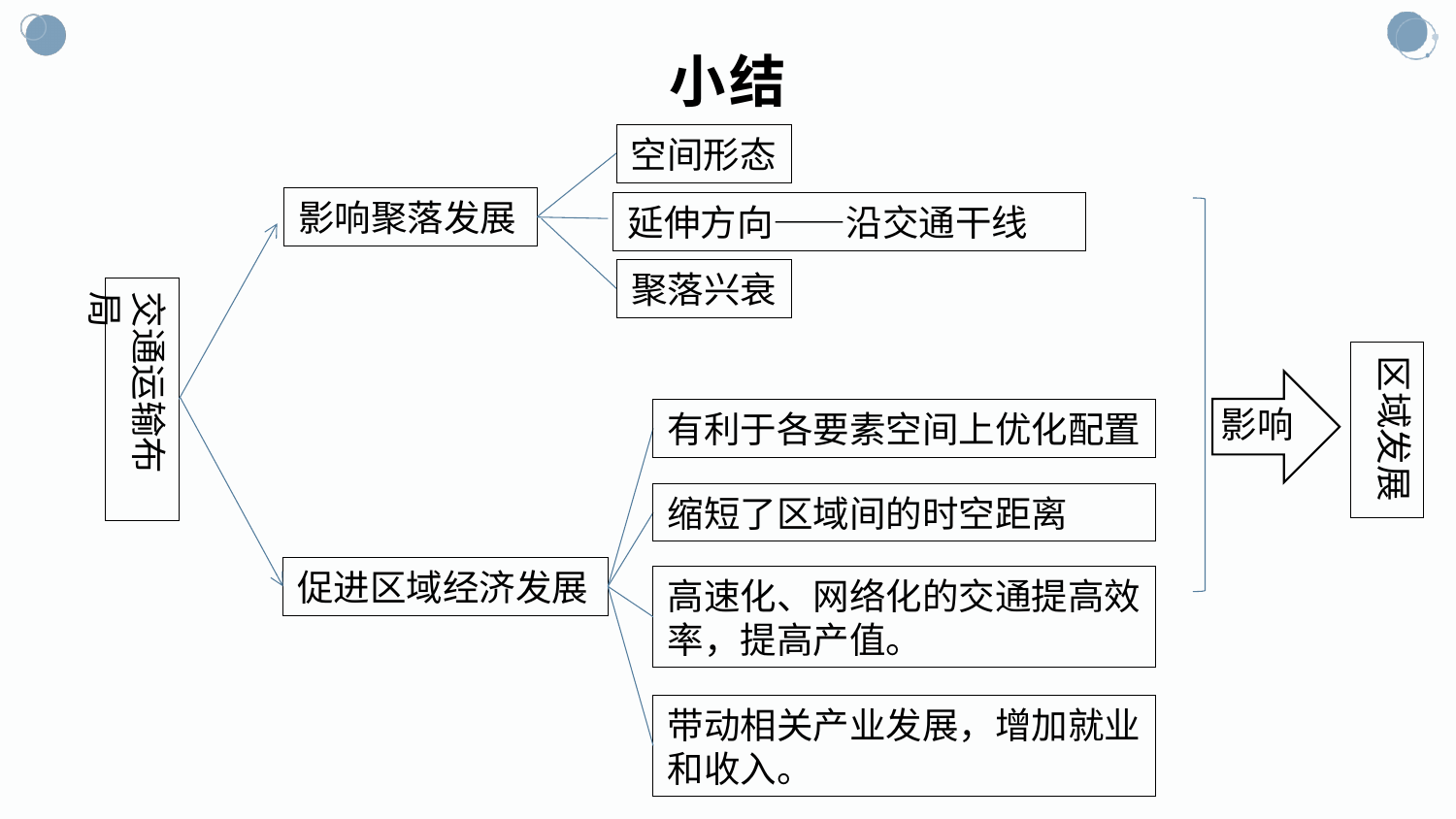

# 小结
空间形态
影响聚落发展
延伸方向——沿交通干线

聚落兴衰
交通运输布局
区域发展

影响
有利于各要素空间上优化配置
缩短了区域间的时空距离
促进区域经济发展
高速化、网络化的交通提高效率，提高产值。
带动相关产业发展，增加就业和收入。